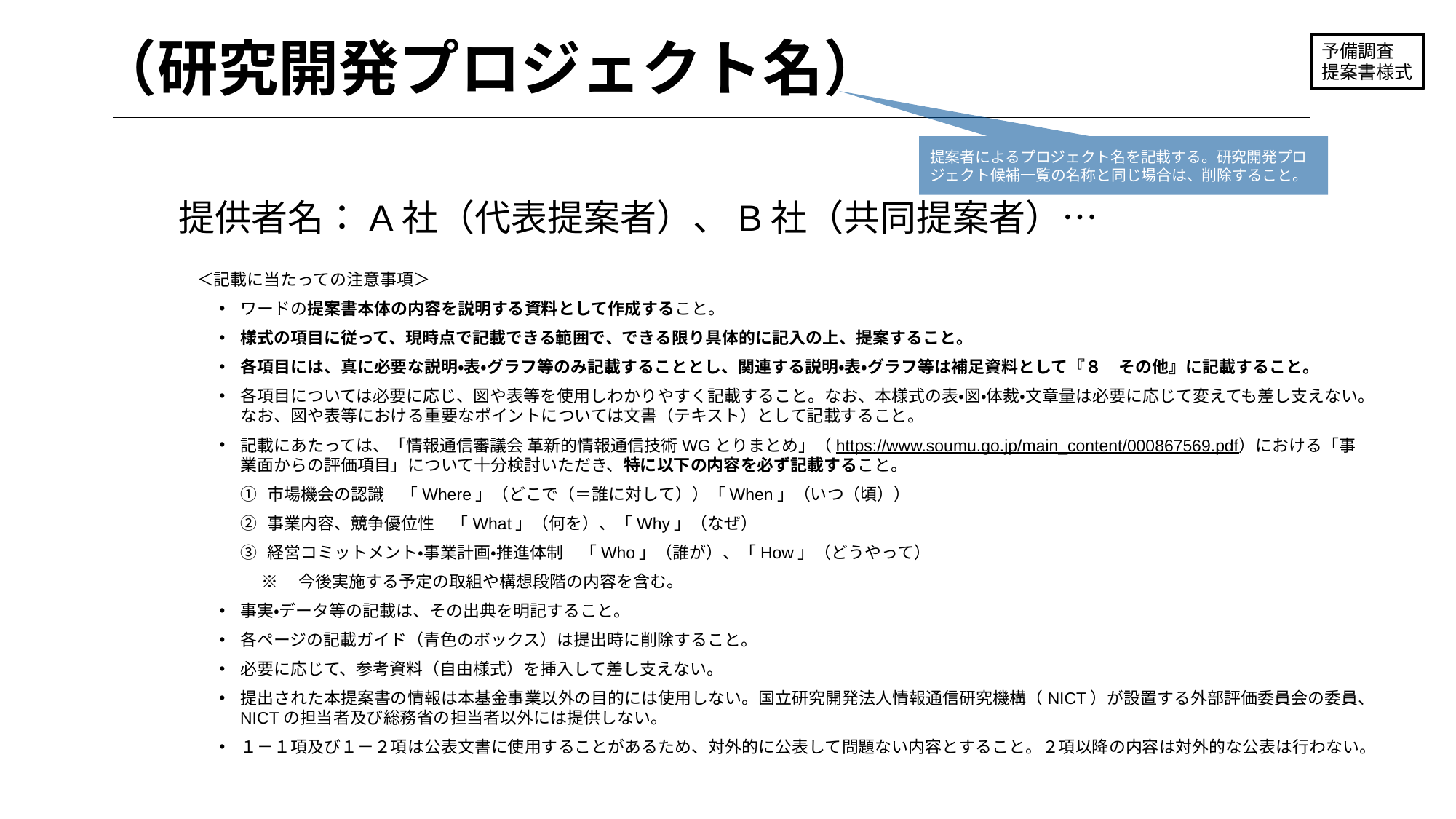

# （研究開発プロジェクト名）
予備調査
提案書様式
提案者によるプロジェクト名を記載する。研究開発プロジェクト候補一覧の名称と同じ場合は、削除すること。
提供者名：A社（代表提案者）、B社（共同提案者）…
＜記載に当たっての注意事項＞
ワードの提案書本体の内容を説明する資料として作成すること。
様式の項目に従って、現時点で記載できる範囲で、できる限り具体的に記入の上、提案すること。
各項目には、真に必要な説明・表・グラフ等のみ記載することとし、関連する説明・表・グラフ等は補足資料として『８　その他』に記載すること。
各項目については必要に応じ、図や表等を使用しわかりやすく記載すること。なお、本様式の表・図・体裁・文章量は必要に応じて変えても差し支えない。なお、図や表等における重要なポイントについては文書（テキスト）として記載すること。
記載にあたっては、「情報通信審議会 革新的情報通信技術WGとりまとめ」（https://www.soumu.go.jp/main_content/000867569.pdf）における「事業面からの評価項目」について十分検討いただき、特に以下の内容を必ず記載すること。
市場機会の認識　「Where」（どこで（＝誰に対して））「When」（いつ（頃））
事業内容、競争優位性　「What」（何を）、「Why」（なぜ）
経営コミットメント・事業計画・推進体制　「Who」（誰が）、「How」（どうやって）
※　今後実施する予定の取組や構想段階の内容を含む。
事実・データ等の記載は、その出典を明記すること。
各ページの記載ガイド（青色のボックス）は提出時に削除すること。
必要に応じて、参考資料（自由様式）を挿入して差し支えない。
提出された本提案書の情報は本基金事業以外の目的には使用しない。国立研究開発法人情報通信研究機構（NICT）が設置する外部評価委員会の委員、NICTの担当者及び総務省の担当者以外には提供しない。
１－１項及び１－２項は公表文書に使用することがあるため、対外的に公表して問題ない内容とすること。２項以降の内容は対外的な公表は行わない。